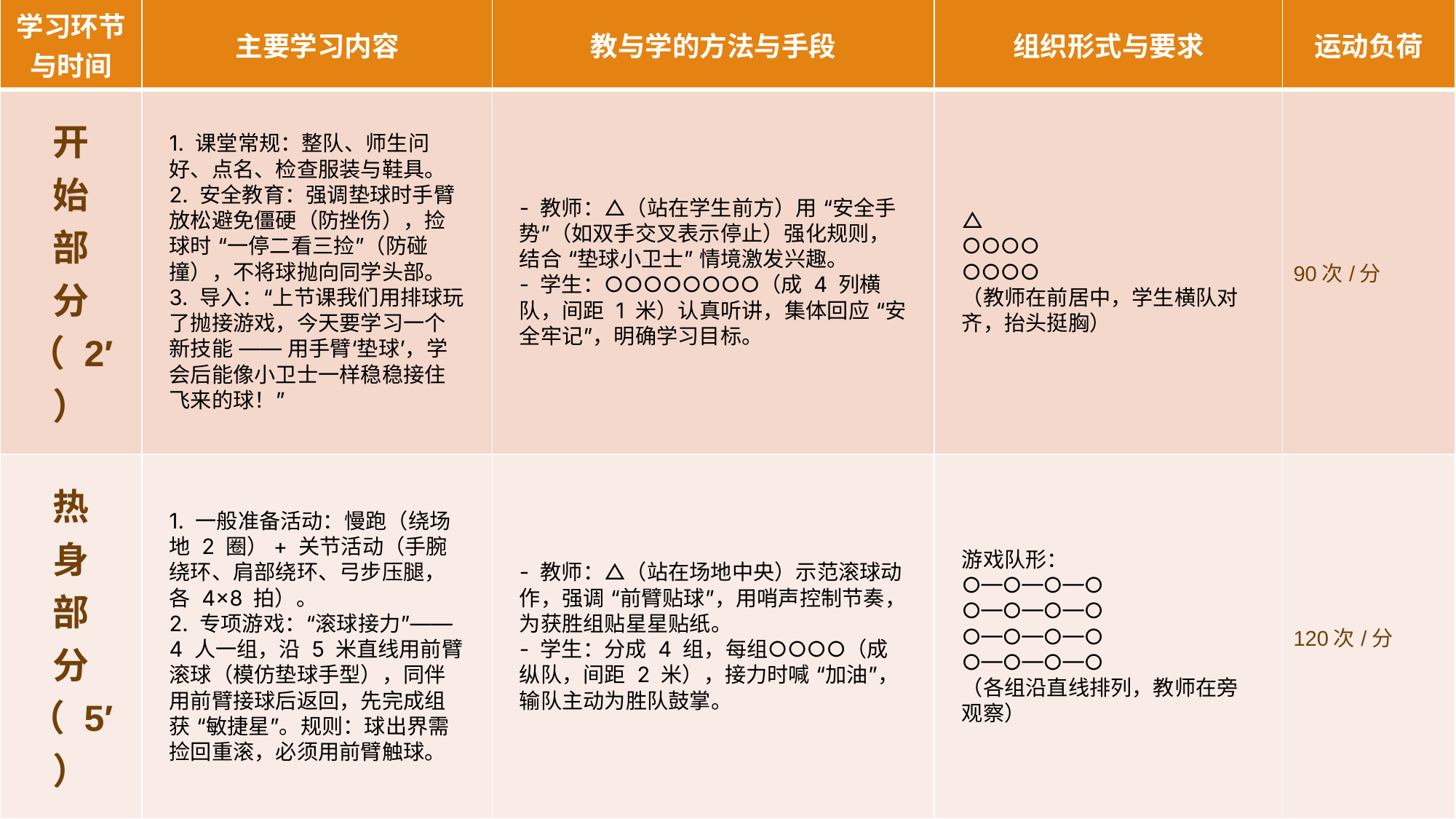

| 学习环节与时间 | 主要学习内容 | 教与学的方法与手段 | 组织形式与要求 | 运动负荷 |
| --- | --- | --- | --- | --- |
| 开 始 部 分 （ 2′ ） | 1. 课堂常规：整队、师生问好、点名、检查服装与鞋具。 2. 安全教育：强调垫球时手臂放松避免僵硬（防挫伤），捡球时 “一停二看三捡”（防碰撞），不将球抛向同学头部。 3. 导入：“上节课我们用排球玩了抛接游戏，今天要学习一个新技能 —— 用手臂‘垫球’，学会后能像小卫士一样稳稳接住飞来的球！” | - 教师：△（站在学生前方）用 “安全手势”（如双手交叉表示停止）强化规则，结合 “垫球小卫士” 情境激发兴趣。 - 学生：○○○○○○○○（成 4 列横队，间距 1 米）认真听讲，集体回应 “安全牢记”，明确学习目标。 | △ ○○○○ ○○○○ （教师在前居中，学生横队对齐，抬头挺胸） | 90次/分 |
| 热 身 部 分 （ 5′ ） | 1. 一般准备活动：慢跑（绕场地 2 圈）+ 关节活动（手腕绕环、肩部绕环、弓步压腿，各 4×8 拍）。 2. 专项游戏：“滚球接力”——4 人一组，沿 5 米直线用前臂滚球（模仿垫球手型），同伴用前臂接球后返回，先完成组获 “敏捷星”。规则：球出界需捡回重滚，必须用前臂触球。 | - 教师：△（站在场地中央）示范滚球动作，强调 “前臂贴球”，用哨声控制节奏，为获胜组贴星星贴纸。 - 学生：分成 4 组，每组○○○○（成纵队，间距 2 米），接力时喊 “加油”，输队主动为胜队鼓掌。 | 游戏队形： ○—○—○—○ ○—○—○—○ ○—○—○—○ ○—○—○—○ （各组沿直线排列，教师在旁观察） | 120次/分 |